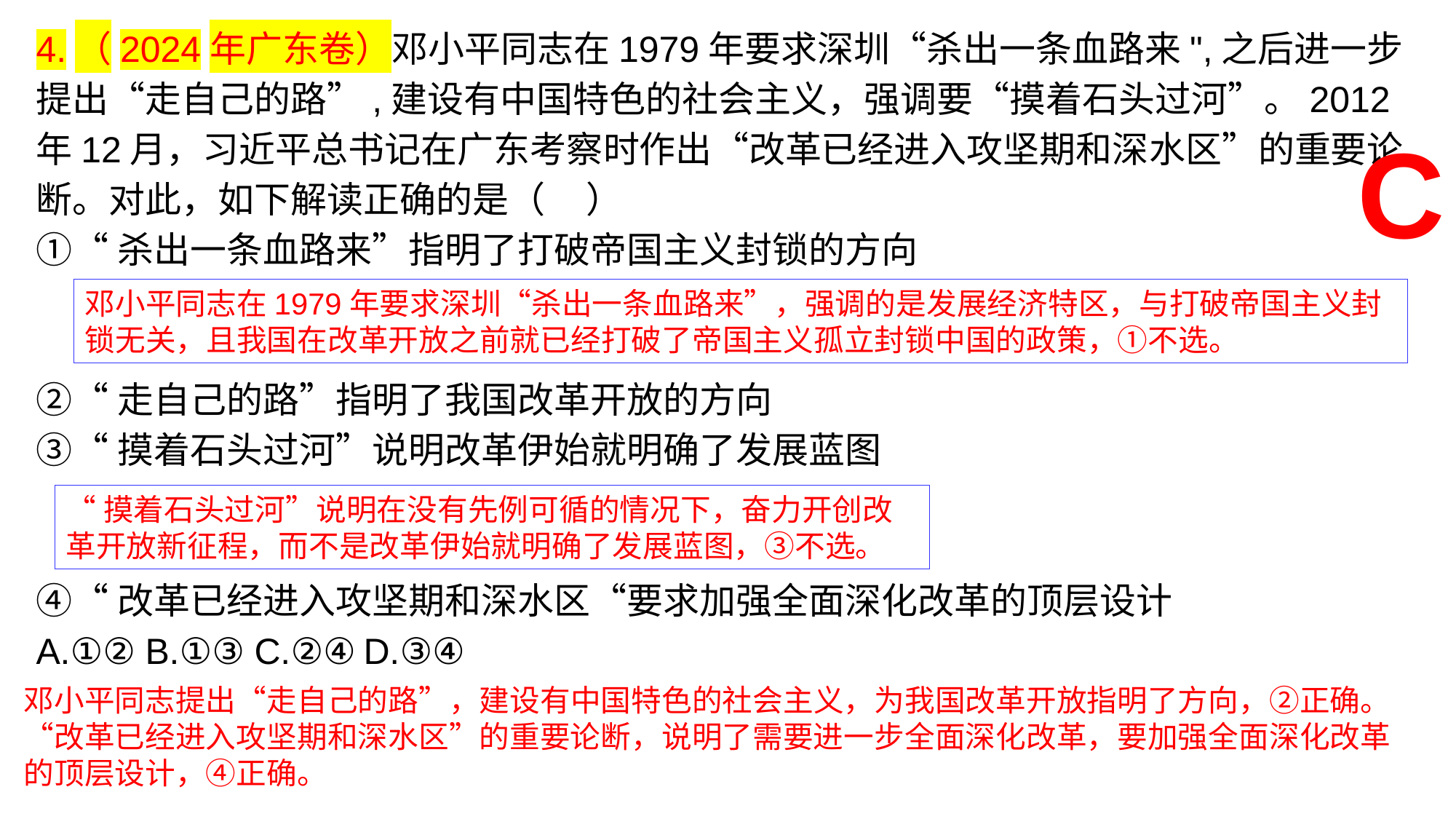

4.（2024年广东卷）邓小平同志在1979年要求深圳“杀出一条血路来",之后进一步提出“走自己的路”,建设有中国特色的社会主义，强调要“摸着石头过河”。2012年12月，习近平总书记在广东考察时作出“改革已经进入攻坚期和深水区”的重要论断。对此，如下解读正确的是（     ）
①“杀出一条血路来”指明了打破帝国主义封锁的方向

②“走自己的路”指明了我国改革开放的方向
③“摸着石头过河”说明改革伊始就明确了发展蓝图

④“改革已经进入攻坚期和深水区“要求加强全面深化改革的顶层设计
A.①②	B.①③	C.②④	D.③④
C
邓小平同志在1979年要求深圳“杀出一条血路来”，强调的是发展经济特区，与打破帝国主义封锁无关，且我国在改革开放之前就已经打破了帝国主义孤立封锁中国的政策，①不选。
“摸着石头过河”说明在没有先例可循的情况下，奋力开创改革开放新征程，而不是改革伊始就明确了发展蓝图，③不选。
邓小平同志提出“走自己的路”，建设有中国特色的社会主义，为我国改革开放指明了方向，②正确。“改革已经进入攻坚期和深水区”的重要论断，说明了需要进一步全面深化改革，要加强全面深化改革的顶层设计，④正确。